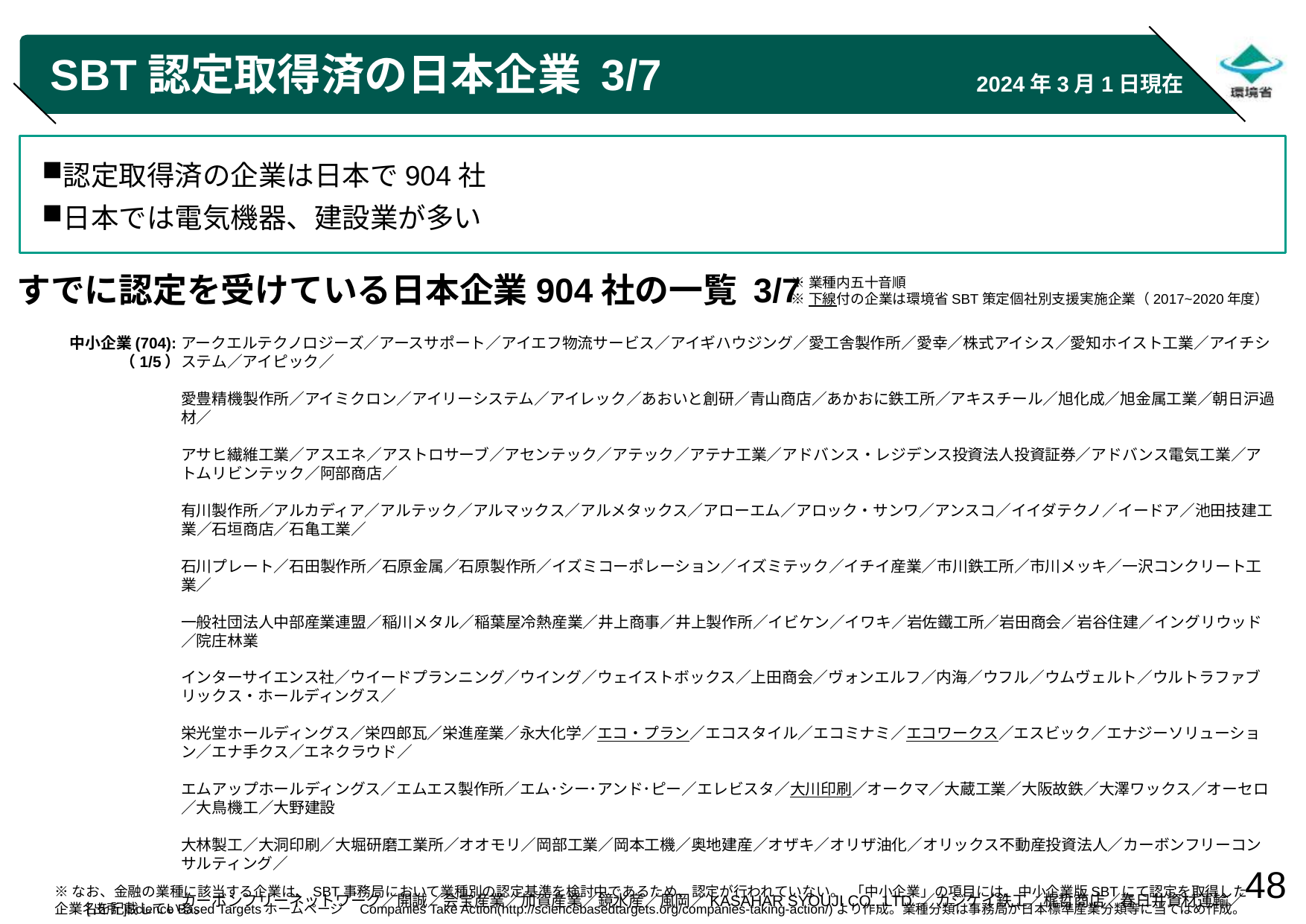

# SBT認定取得済の日本企業 3/7
2024年3月1日現在
認定取得済の企業は日本で904社
日本では電気機器、建設業が多い
すでに認定を受けている日本企業904社の一覧 3/7
※業種内五十音順
※下線付の企業は環境省SBT策定個社別支援実施企業（2017~2020年度）
アークエルテクノロジーズ／アースサポート／アイエフ物流サービス／アイギハウジング／愛工舎製作所／愛幸／株式アイシス／愛知ホイスト工業／アイチシステム／アイピック／

愛豊精機製作所／アイミクロン／アイリーシステム／アイレック／あおいと創研／青山商店／あかおに鉄工所／アキスチール／旭化成／旭金属工業／朝日沪過材／

アサヒ繊維工業／アスエネ／アストロサーブ／アセンテック／アテック／アテナ工業／アドバンス・レジデンス投資法人投資証券／アドバンス電気工業／アトムリビンテック／阿部商店／

有川製作所／アルカディア／アルテック／アルマックス／アルメタックス／アローエム／アロック・サンワ／アンスコ／イイダテクノ／イードア／池田技建工業／石垣商店／石亀工業／

石川プレート／石田製作所／石原金属／石原製作所／イズミコーポレーション／イズミテック／イチイ産業／市川鉄工所／市川メッキ／一沢コンクリート工業／

一般社団法人中部産業連盟／稲川メタル／稲葉屋冷熱産業／井上商事／井上製作所／イビケン／イワキ／岩佐鐵工所／岩田商会／岩谷住建／イングリウッド／院庄林業

インターサイエンス社／ウイードプランニング／ウイング／ウェイストボックス／上田商会／ヴォンエルフ／内海／ウフル／ウムヴェルト／ウルトラファブリックス・ホールディングス／

栄光堂ホールディングス／栄四郎瓦／栄進産業／永大化学／エコ・プラン／エコスタイル／エコミナミ／エコワークス／エスビック／エナジーソリューション／エナ手クス／エネクラウド／

エムアップホールディングス／エムエス製作所／エム･シー･アンド･ピー／エレビスタ／大川印刷／オークマ／大蔵工業／大阪故鉄／大澤ワックス／オーセロ／大鳥機工／大野建設

大林製工／大洞印刷／大堀研磨工業所／オオモリ／岡部工業／岡本工機／奥地建産／オザキ／オリザ油化／オリックス不動産投資法人／カーボンフリーコンサルティング／

カーボンフリーネットワーク／開誠／会宝産業／加賀産業／鏡水産／風岡／KASAHAR SYOUJI CO., LTD.／カジケイ鉄工／梶哲商店／春日井資材運輸／

片桐銘木工業／片山化学工業／春日部資材／カッシーナ・イクスシー／カドワキカラーワークス／カナック／カネトヨ／カネヨシ／加平／加山興業／カラーズ／カワイ／

川瀬樹脂工業／加和太建設／河田フェザー／河村産業／甘強酒造／神田印刷工業／関東建設工業／関東実行センター／関東精工／キィポーション／木島通信電線／

北村製作所／衣笠木材／岐阜産研工業／岐阜ベルト／共愛／京西テクノス／行田製作所／協同電子工業／京都調帯／協発工業／協和精工／キョーテック／極東輸送／

桐生明治／亀和組鋼業／グーン／久保鉄工／熊野製作所／倉衛工業／クリーンシステム／クリーン・ジャパン・エンジニアリング／グリーン・ワイズ／グループセンス／
中小企業(704):（1/5）

※なお、金融の業種に該当する企業は、SBT事務局において業種別の認定基準を検討中であるため、認定が行われていない。  「中小企業」の項目には、中小企業版SBTにて認定を取得した企業名を記載している。
[出所]Science Based Targetsホームページ　Companies Take Action(http://sciencebasedtargets.org/companies-taking-action/)より作成。業種分類は事務局が日本標準産業分類等に当てはめ作成。